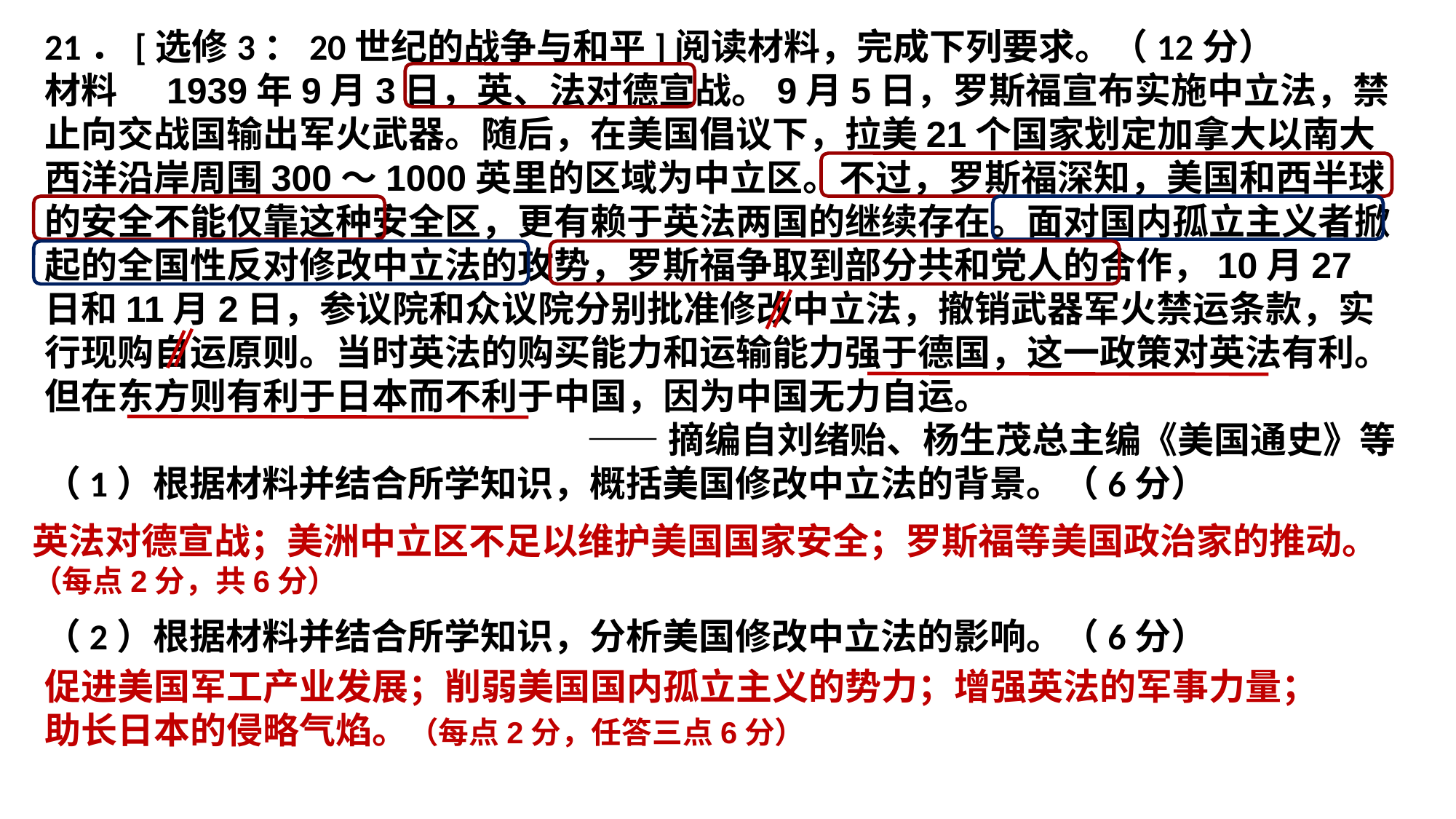

21．[选修3：20世纪的战争与和平]阅读材料，完成下列要求。（12分）
材料     1939年9月3日，英、法对德宣战。9月5日，罗斯福宣布实施中立法，禁止向交战国输出军火武器。随后，在美国倡议下，拉美21个国家划定加拿大以南大西洋沿岸周围300～1000英里的区域为中立区。不过，罗斯福深知，美国和西半球的安全不能仅靠这种安全区，更有赖于英法两国的继续存在。面对国内孤立主义者掀起的全国性反对修改中立法的攻势，罗斯福争取到部分共和党人的合作，10月27日和11月2日，参议院和众议院分别批准修改中立法，撤销武器军火禁运条款，实行现购自运原则。当时英法的购买能力和运输能力强于德国，这一政策对英法有利。但在东方则有利于日本而不利于中国，因为中国无力自运。
——摘编自刘绪贻、杨生茂总主编《美国通史》等
（1）根据材料并结合所学知识，概括美国修改中立法的背景。（6分）

（2）根据材料并结合所学知识，分析美国修改中立法的影响。（6分）

英法对德宣战；美洲中立区不足以维护美国国家安全；罗斯福等美国政治家的推动。
（每点2分，共6分）
促进美国军工产业发展；削弱美国国内孤立主义的势力；增强英法的军事力量；
助长日本的侵略气焰。（每点2分，任答三点6分）